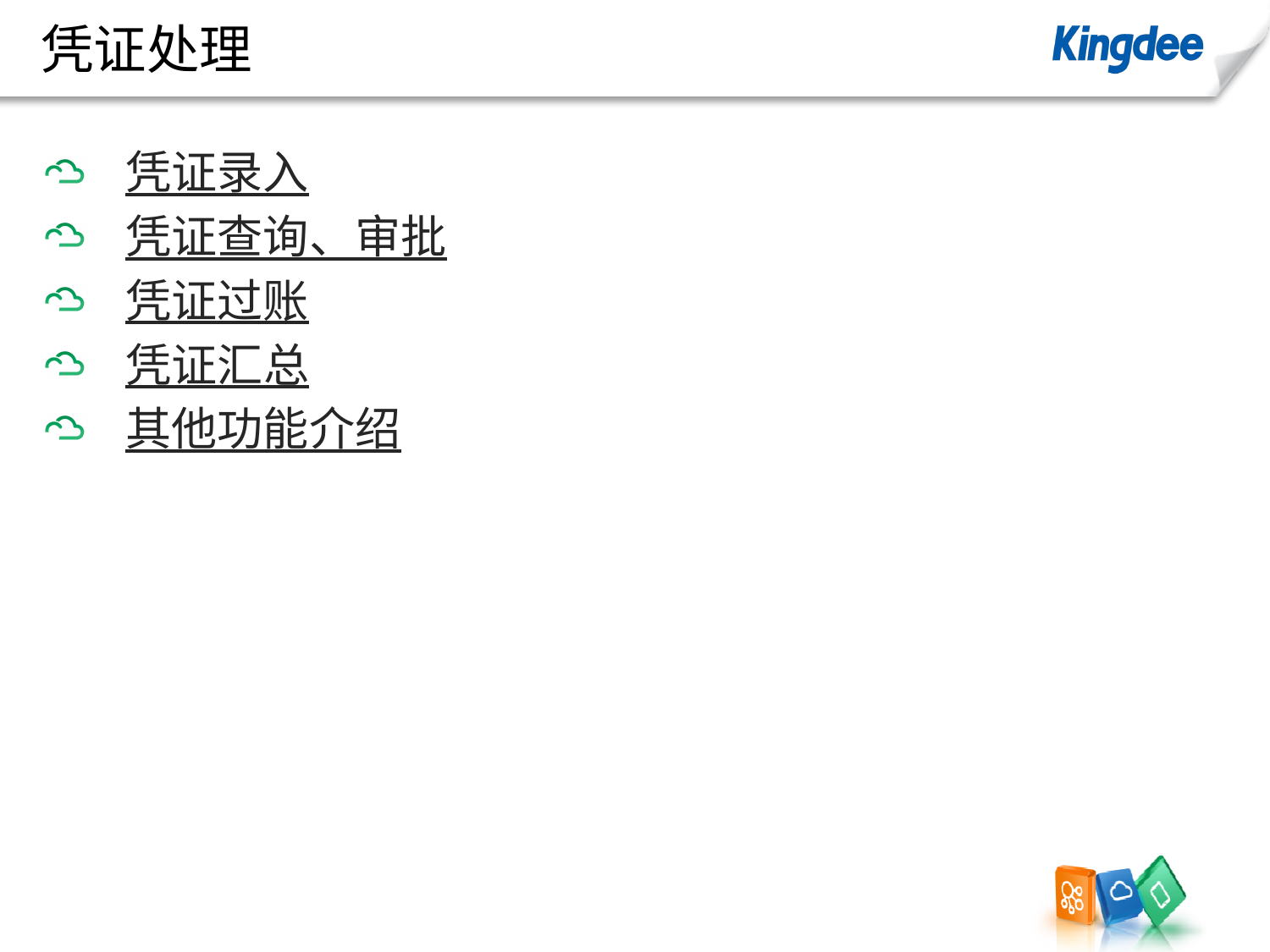

# 凭证处理
凭证录入
凭证查询、审批
凭证过账
凭证汇总
其他功能介绍